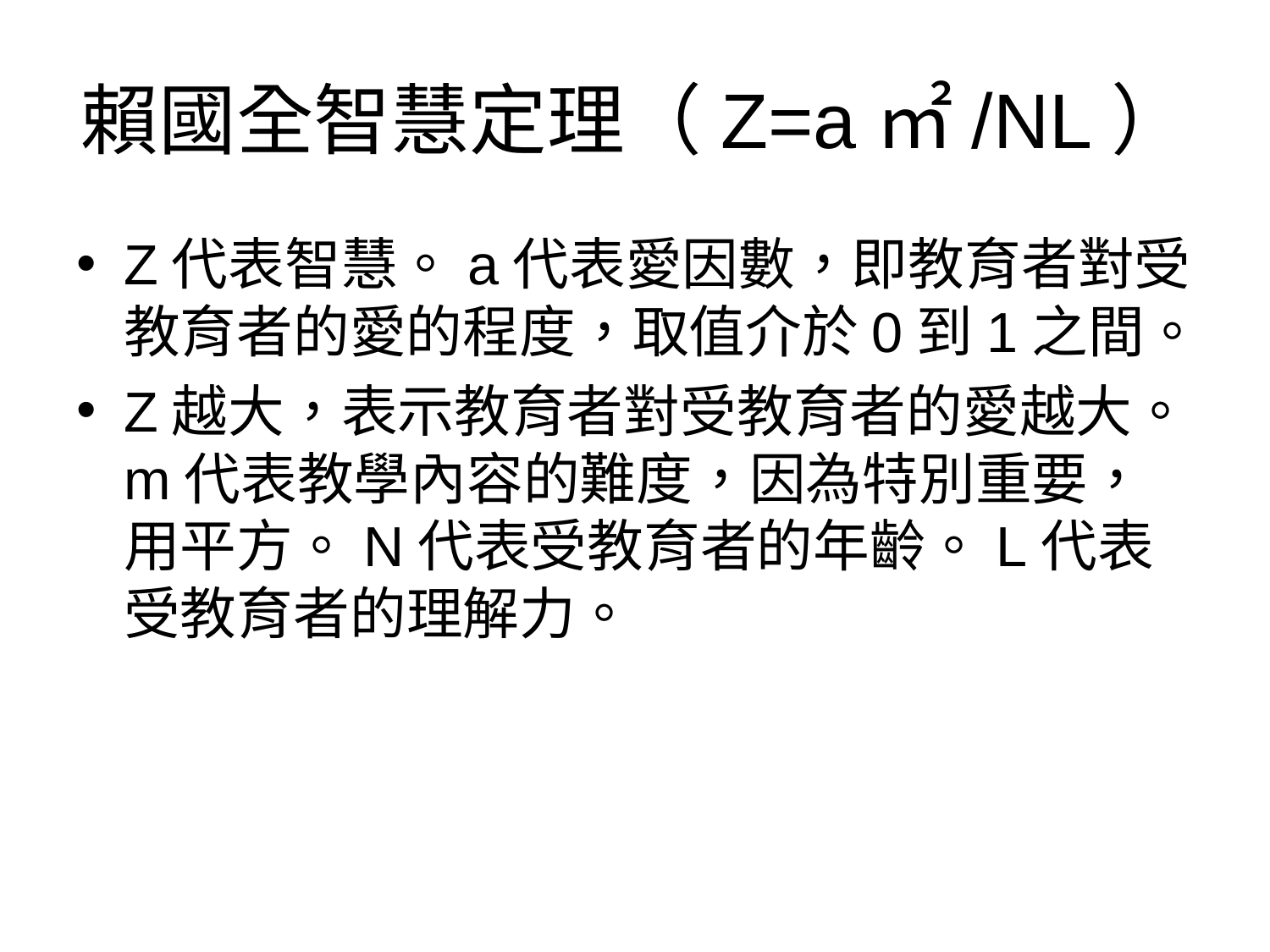

# 賴國全智慧定理（Z=a㎡/NL）
Z代表智慧。a代表愛因數，即教育者對受教育者的愛的程度，取值介於0到1之間。
Z越大，表示教育者對受教育者的愛越大。m代表教學內容的難度，因為特別重要，用平方。N代表受教育者的年齡。L代表受教育者的理解力。